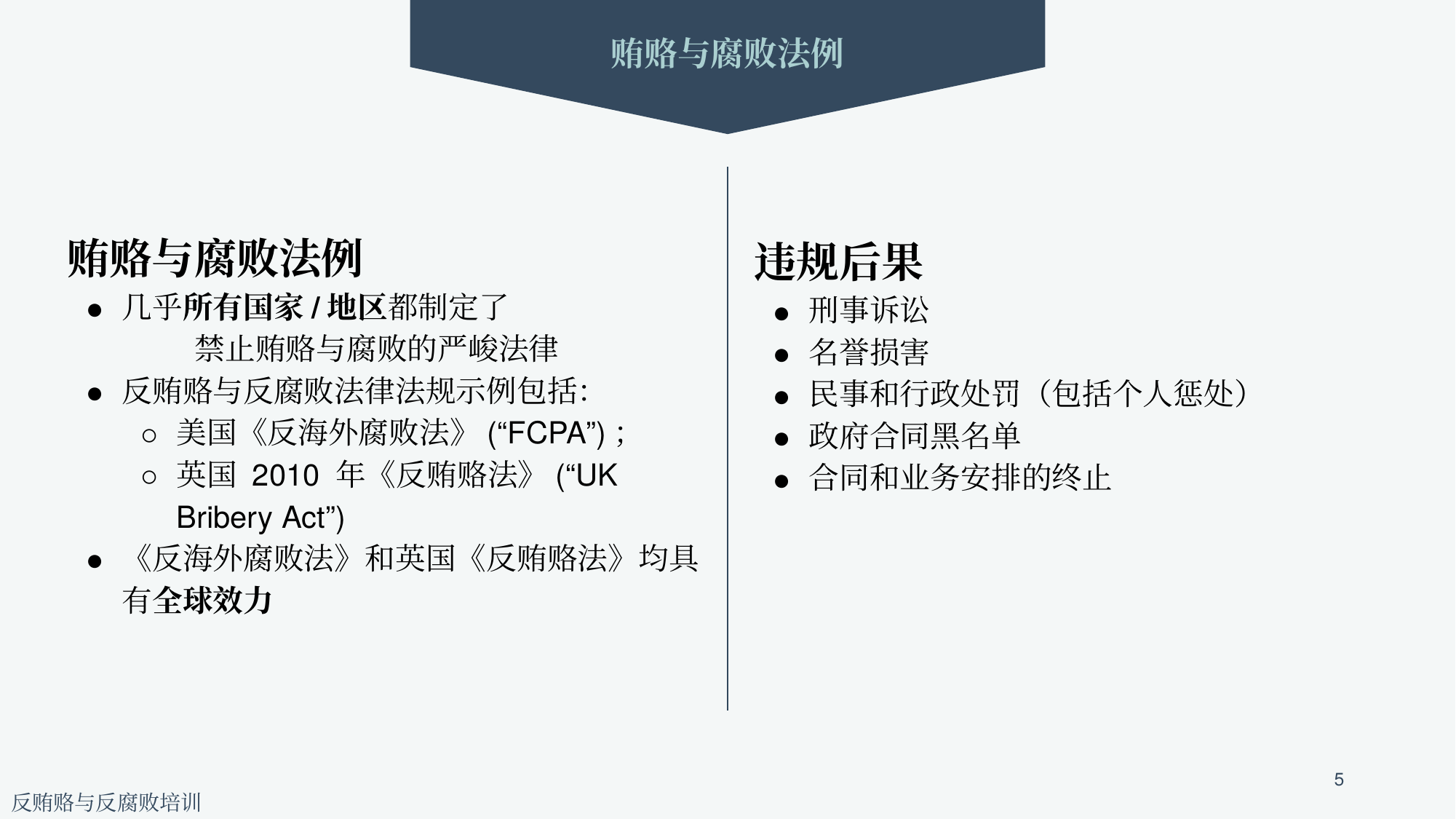

贿赂与腐败法例
违规后果
刑事诉讼
名誉损害
民事和行政处罚（包括个人惩处）
政府合同黑名单
合同和业务安排的终止
贿赂与腐败法例
几乎所有国家/地区都制定了
	禁止贿赂与腐败的严峻法律
反贿赂与反腐败法律法规示例包括：​
美国《反海外腐败法》(“FCPA”)；​
英国 2010 年《反贿赂法》(“UK Bribery Act”)
《反海外腐败法》和英国《反贿赂法》均具有全球效力
5